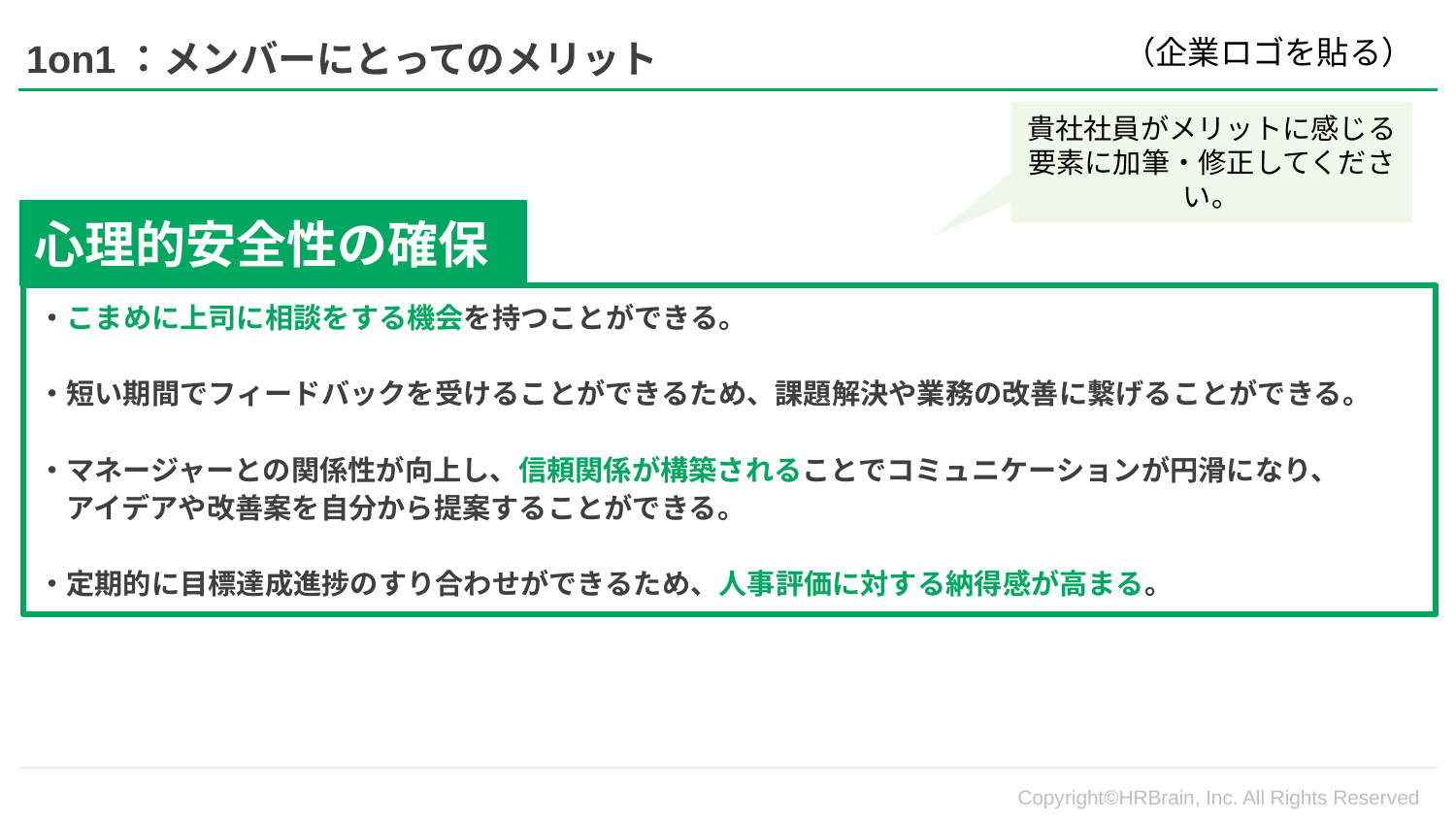

（企業ロゴを貼る）
1on1：メンバーにとってのメリット
貴社社員がメリットに感じる要素に加筆・修正してください。
心理的安全性の確保
・こまめに上司に相談をする機会を持つことができる。

・短い期間でフィードバックを受けることができるため、課題解決や業務の改善に繋げることができる。

・マネージャーとの関係性が向上し、信頼関係が構築されることでコミュニケーションが円滑になり、
　アイデアや改善案を自分から提案することができる。

・定期的に目標達成進捗のすり合わせができるため、人事評価に対する納得感が高まる。

Copyright©HRBrain, Inc. All Rights Reserved